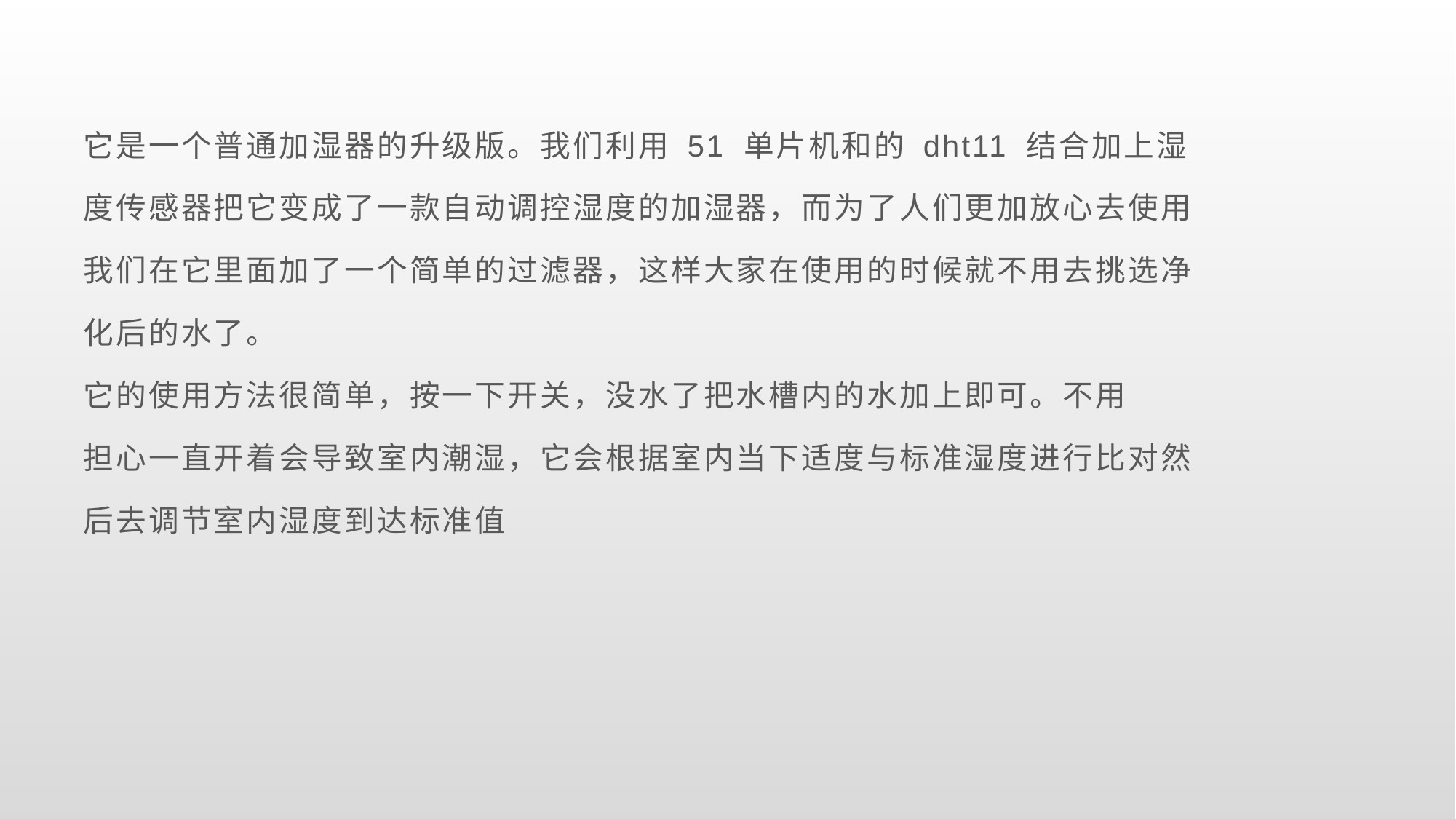

它是一个普通加湿器的升级版。我们利用 51 单片机和的 dht11 结合加上湿
度传感器把它变成了一款自动调控湿度的加湿器，而为了人们更加放心去使用
我们在它里面加了一个简单的过滤器，这样大家在使用的时候就不用去挑选净
化后的水了。
它的使用方法很简单，按一下开关，没水了把水槽内的水加上即可。不用
担心一直开着会导致室内潮湿，它会根据室内当下适度与标准湿度进行比对然
后去调节室内湿度到达标准值